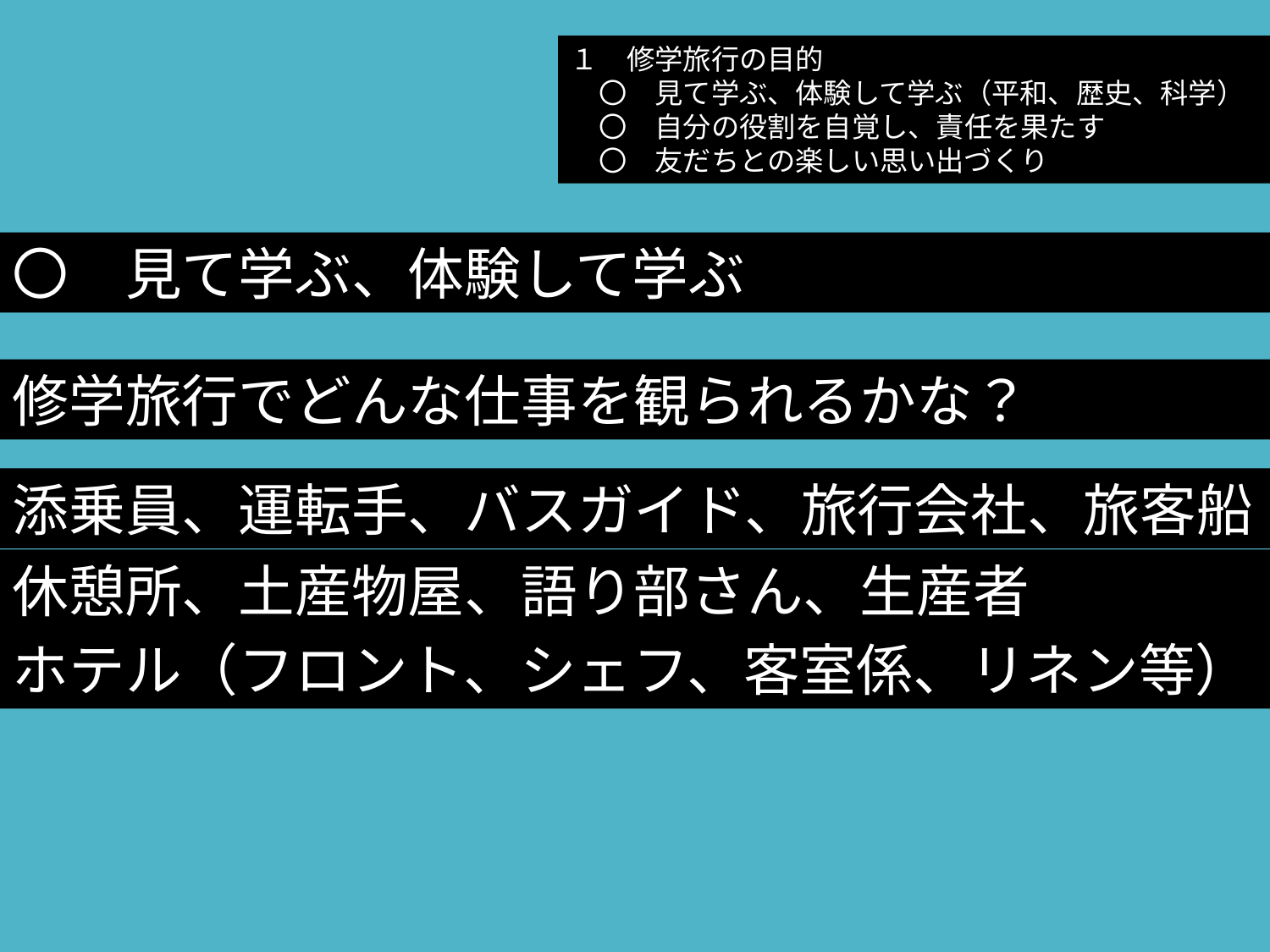

１　修学旅行の目的
　〇　見て学ぶ、体験して学ぶ（平和、歴史、科学）
　〇　自分の役割を自覚し、責任を果たす
　〇　友だちとの楽しい思い出づくり
〇　見て学ぶ、体験して学ぶ
修学旅行でどんな仕事を観られるかな？
添乗員、運転手、バスガイド、旅行会社、旅客船
休憩所、土産物屋、語り部さん、生産者

ホテル（フロント、シェフ、客室係、リネン等）
〇　見て学ぶ、体験して学ぶ（平和、歴史、科学）
〇　自分の役割を自覚し、責任を果たす
〇　友だちとの楽しい思い出づくり